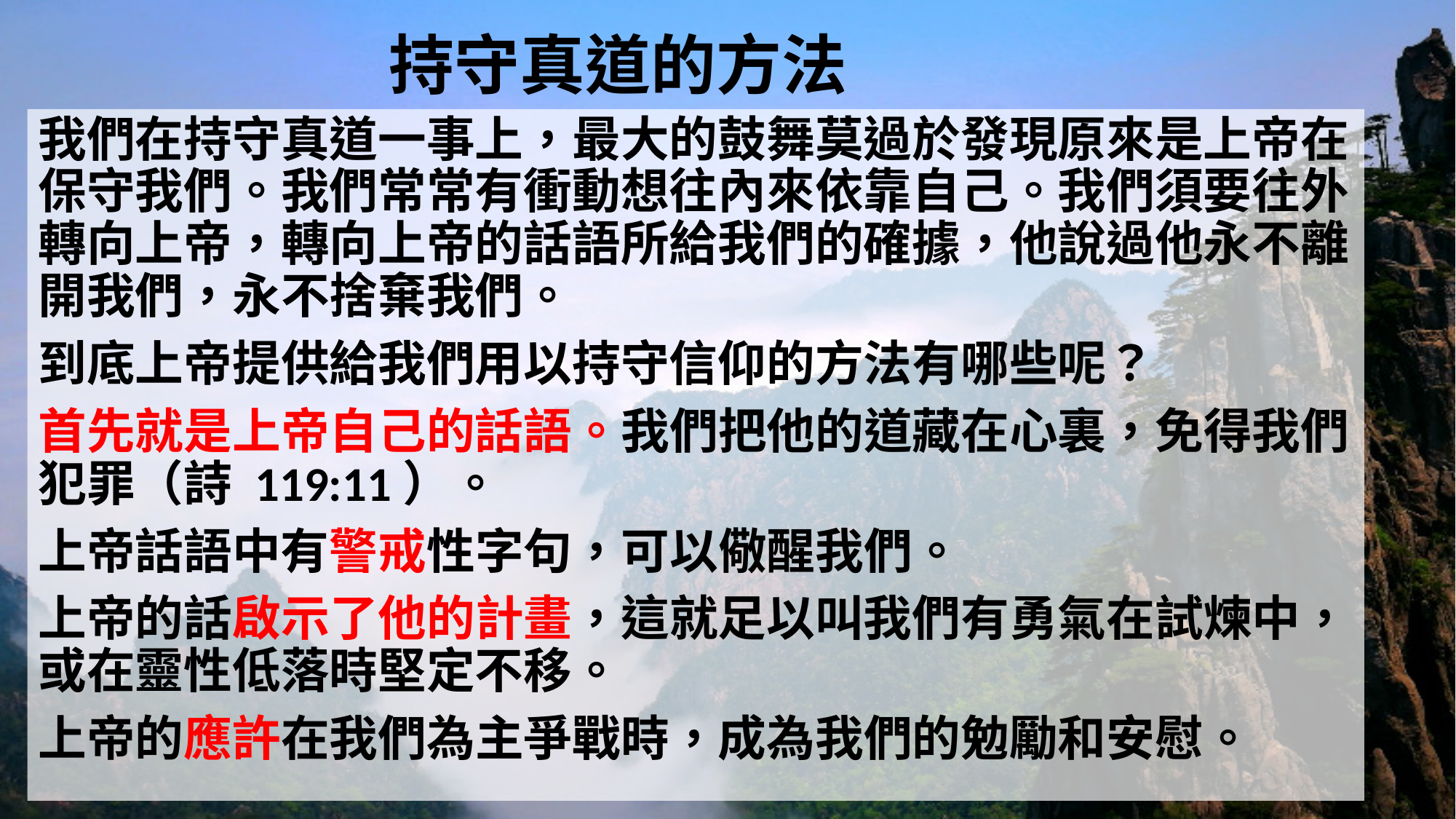

# 持守真道的方法
我們在持守真道一事上，最大的鼓舞莫過於發現原來是上帝在保守我們。我們常常有衝動想往內來依靠自己。我們須要往外轉向上帝，轉向上帝的話語所給我們的確據，他說過他永不離開我們，永不捨棄我們。
到底上帝提供給我們用以持守信仰的方法有哪些呢？
首先就是上帝自己的話語。我們把他的道藏在心裏，免得我們犯罪（詩 119:11）。
上帝話語中有警戒性字句，可以儆醒我們。
上帝的話啟示了他的計畫，這就足以叫我們有勇氣在試煉中，或在靈性低落時堅定不移。
上帝的應許在我們為主爭戰時，成為我們的勉勵和安慰。